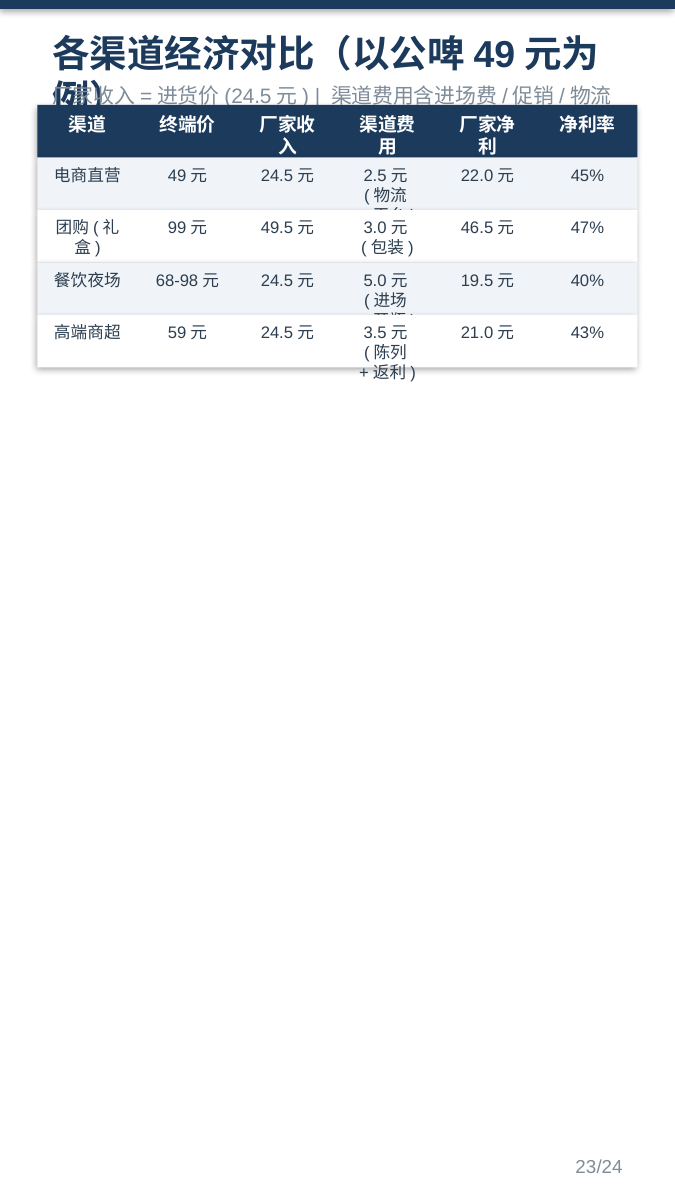

各渠道经济对比（以公啤49元为例）
厂家收入=进货价(24.5元) | 渠道费用含进场费/促销/物流

渠道
终端价
厂家收入
渠道费用
厂家净利
净利率

电商直营
49元
24.5元
2.5元(物流+平台)
22.0元
45%

团购(礼盒)
99元
49.5元
3.0元(包装)
46.5元
47%

餐饮夜场
68-98元
24.5元
5.0元(进场+开瓶)
19.5元
40%

高端商超
59元
24.5元
3.5元(陈列+返利)
21.0元
43%
23/24